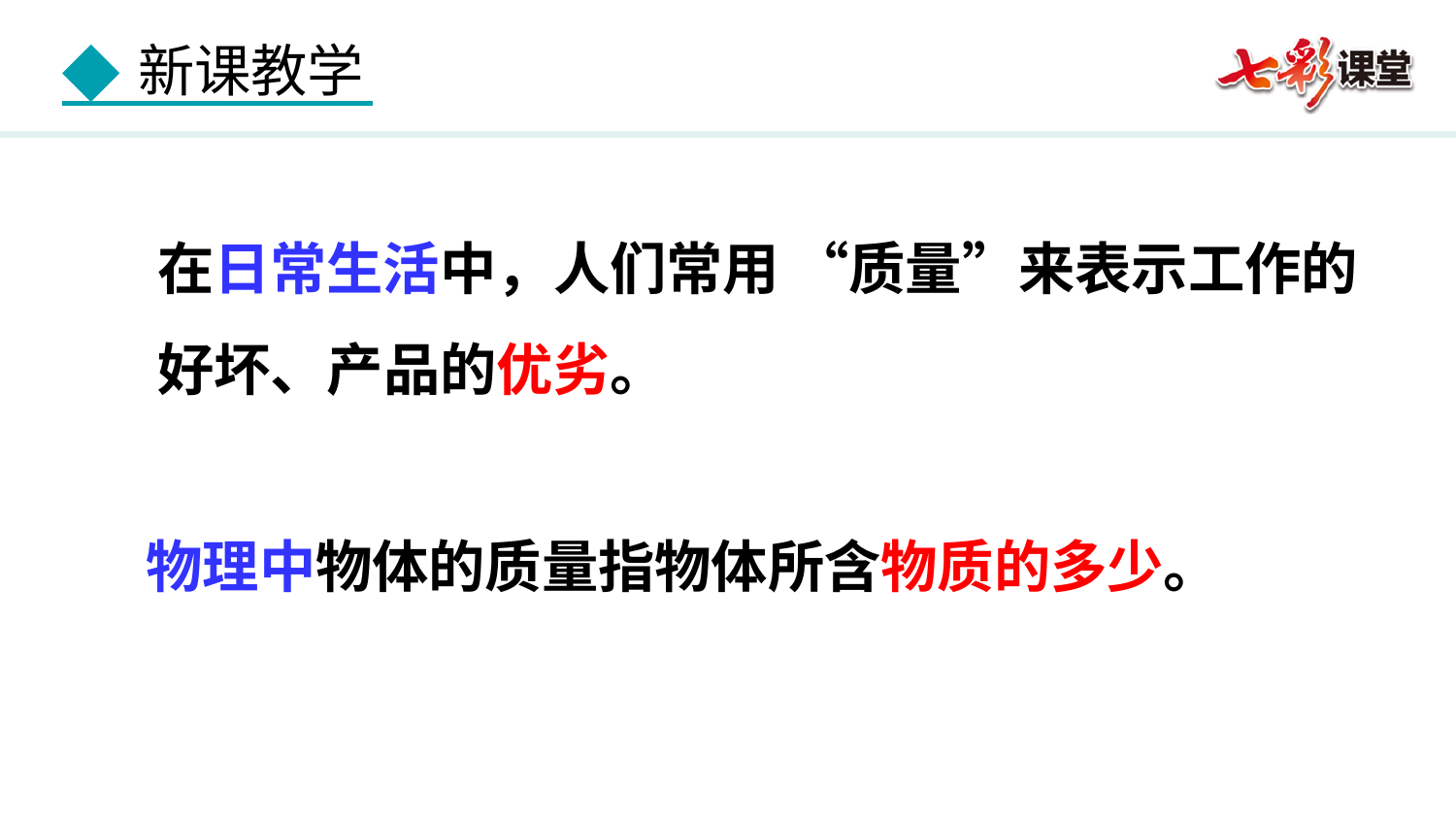

在日常生活中，人们常用 “质量”来表示工作的好坏、产品的优劣。
物理中物体的质量指物体所含物质的多少。